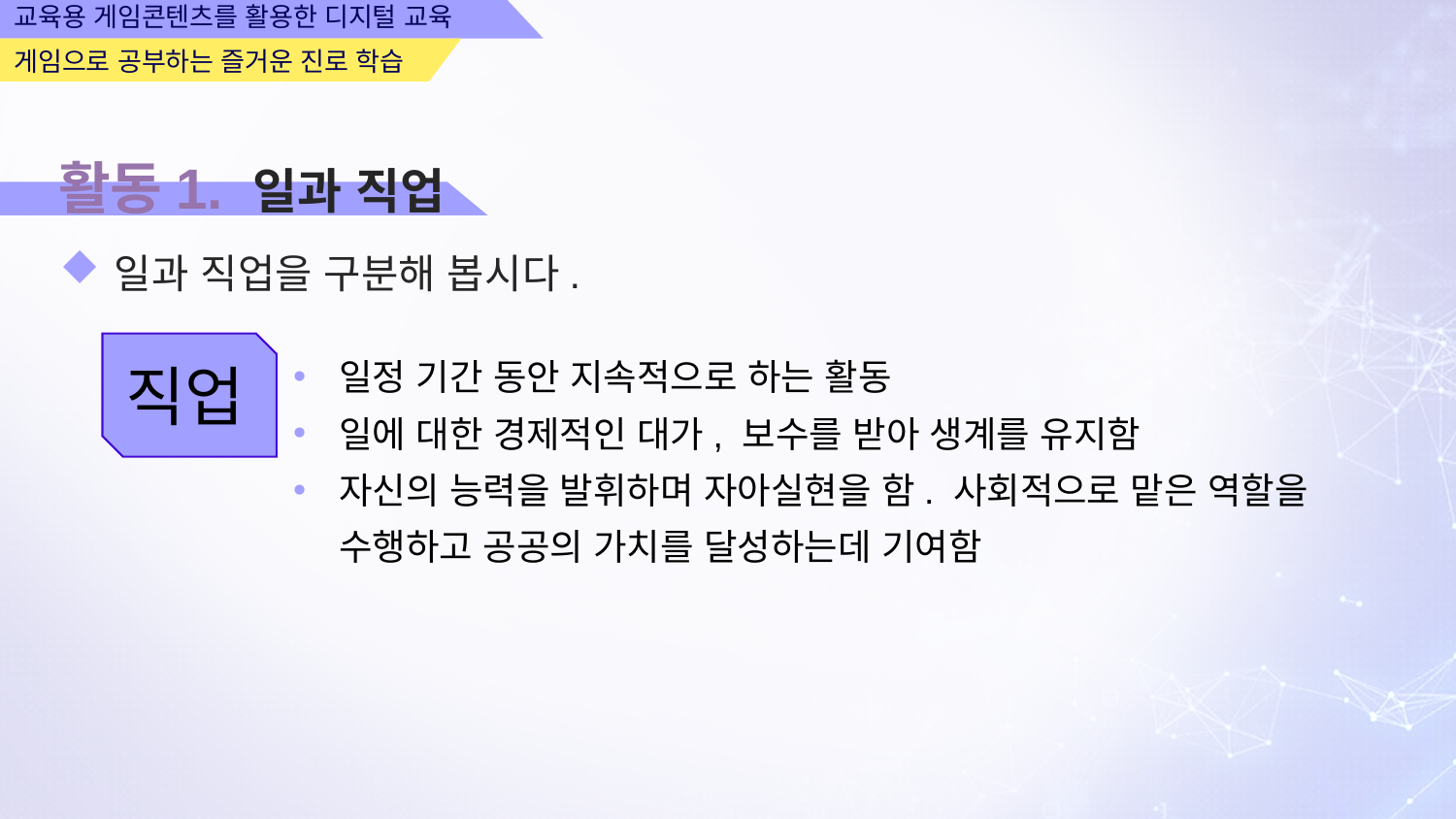

활동1. 일과 직업

일과 직업을 구분해 봅시다.

직업
일정 기간 동안 지속적으로 하는 활동
일에 대한 경제적인 대가, 보수를 받아 생계를 유지함
자신의 능력을 발휘하며 자아실현을 함. 사회적으로 맡은 역할을 수행하고 공공의 가치를 달성하는데 기여함